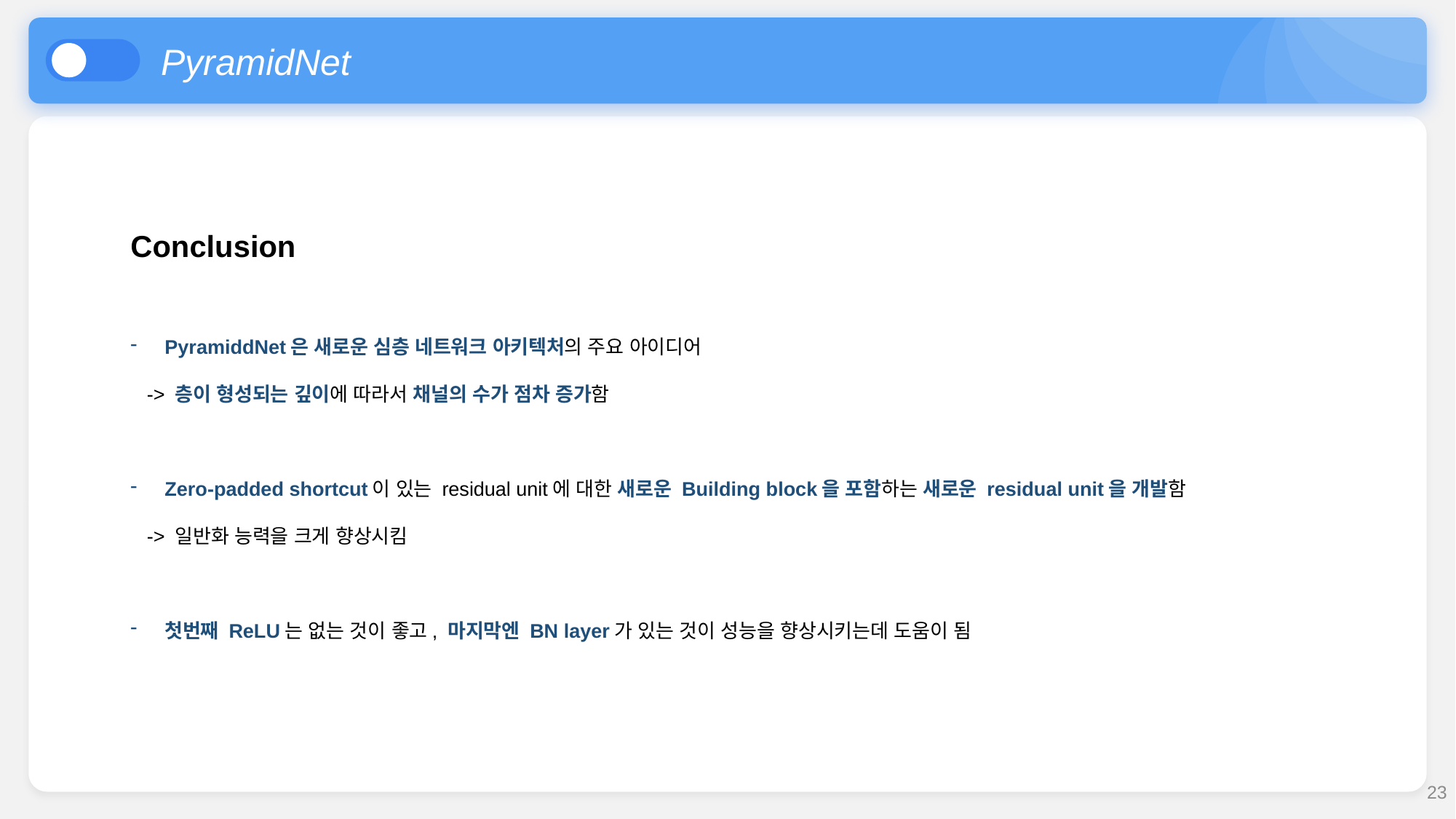

PyramidNet

Conclusion

PyramiddNet은 새로운 심층 네트워크 아키텍처의 주요 아이디어
   -> 층이 형성되는 깊이에 따라서 채널의 수가 점차 증가함

Zero-padded shortcut이 있는 residual unit에 대한 새로운 Building block을 포함하는 새로운 residual unit을 개발함
   -> 일반화 능력을 크게 향상시킴

첫번째 ReLU는 없는 것이 좋고, 마지막엔 BN layer가 있는 것이 성능을 향상시키는데 도움이 됨

23